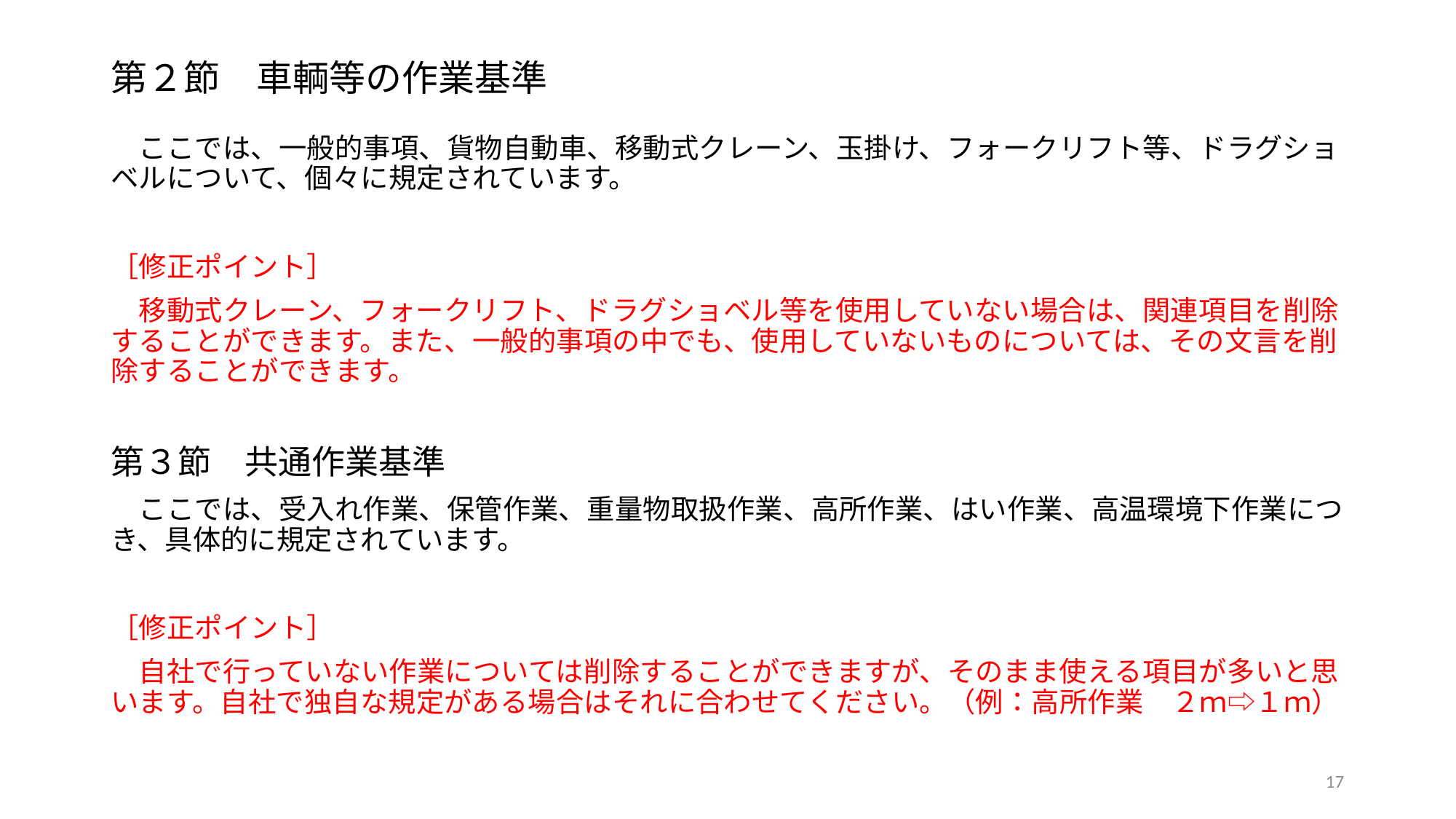

# 第２節　車輌等の作業基準
　ここでは、一般的事項、貨物自動車、移動式クレーン、玉掛け、フォークリフト等、ドラグショベルについて、個々に規定されています。

［修正ポイント］
　移動式クレーン、フォークリフト、ドラグショベル等を使用していない場合は、関連項目を削除することができます。また、一般的事項の中でも、使用していないものについては、その文言を削除することができます。

第３節　共通作業基準
　ここでは、受入れ作業、保管作業、重量物取扱作業、高所作業、はい作業、高温環境下作業につき、具体的に規定されています。

［修正ポイント］
　自社で行っていない作業については削除することができますが、そのまま使える項目が多いと思います。自社で独自な規定がある場合はそれに合わせてください。（例：高所作業　２ｍ⇨１ｍ）
17